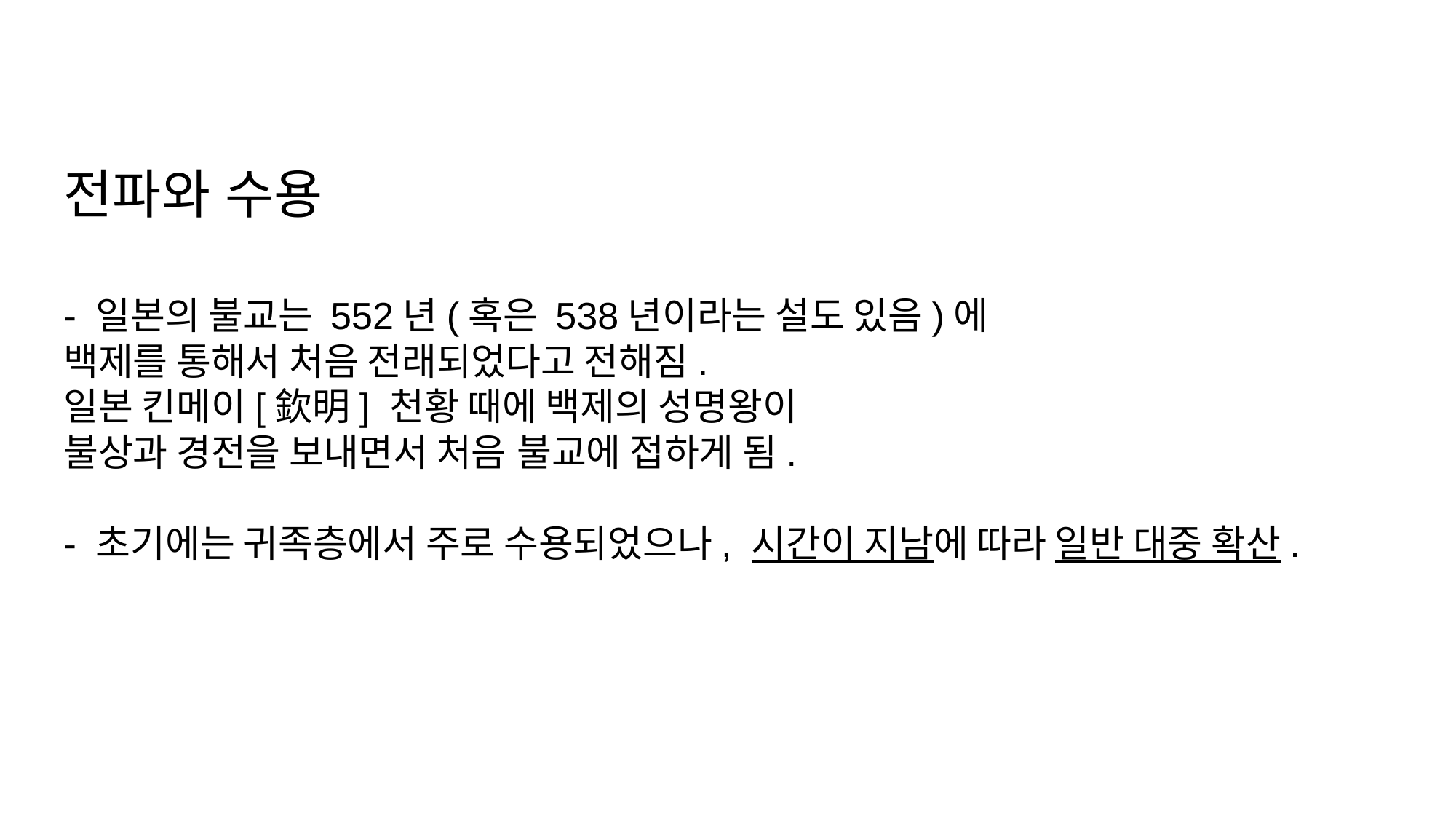

전파와 수용

- 일본의 불교는 552년(혹은 538년이라는 설도 있음)에
백제를 통해서 처음 전래되었다고 전해짐.
일본 킨메이[欽明] 천황 때에 백제의 성명왕이
불상과 경전을 보내면서 처음 불교에 접하게 됨.

- 초기에는 귀족층에서 주로 수용되었으나, 시간이 지남에 따라 일반 대중 확산.